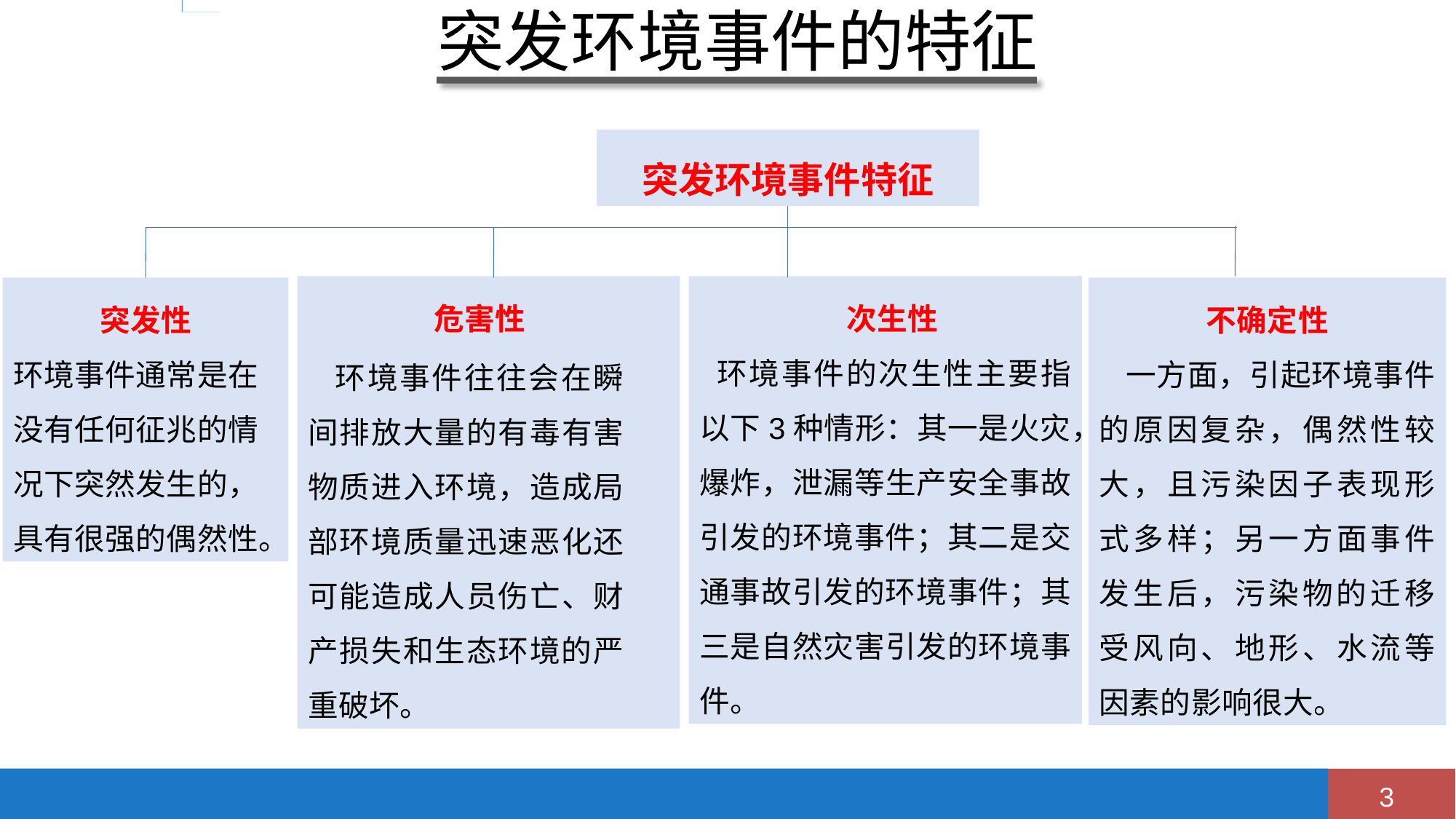

# 突发环境事件的特征

突发环境事件特征
 次生性
 环境事件的次生性主要指以下3种情形：其一是火灾，爆炸，泄漏等生产安全事故引发的环境事件；其二是交通事故引发的环境事件；其三是自然灾害引发的环境事件。
危害性
环境事件往往会在瞬间排放大量的有毒有害物质进入环境，造成局部环境质量迅速恶化还可能造成人员伤亡、财产损失和生态环境的严重破坏。
突发性
环境事件通常是在没有任何征兆的情况下突然发生的，具有很强的偶然性。
不确定性
   一方面，引起环境事件的原因复杂，偶然性较大，且污染因子表现形式多样；另一方面事件发生后，污染物的迁移受风向、地形、水流等因素的影响很大。

3